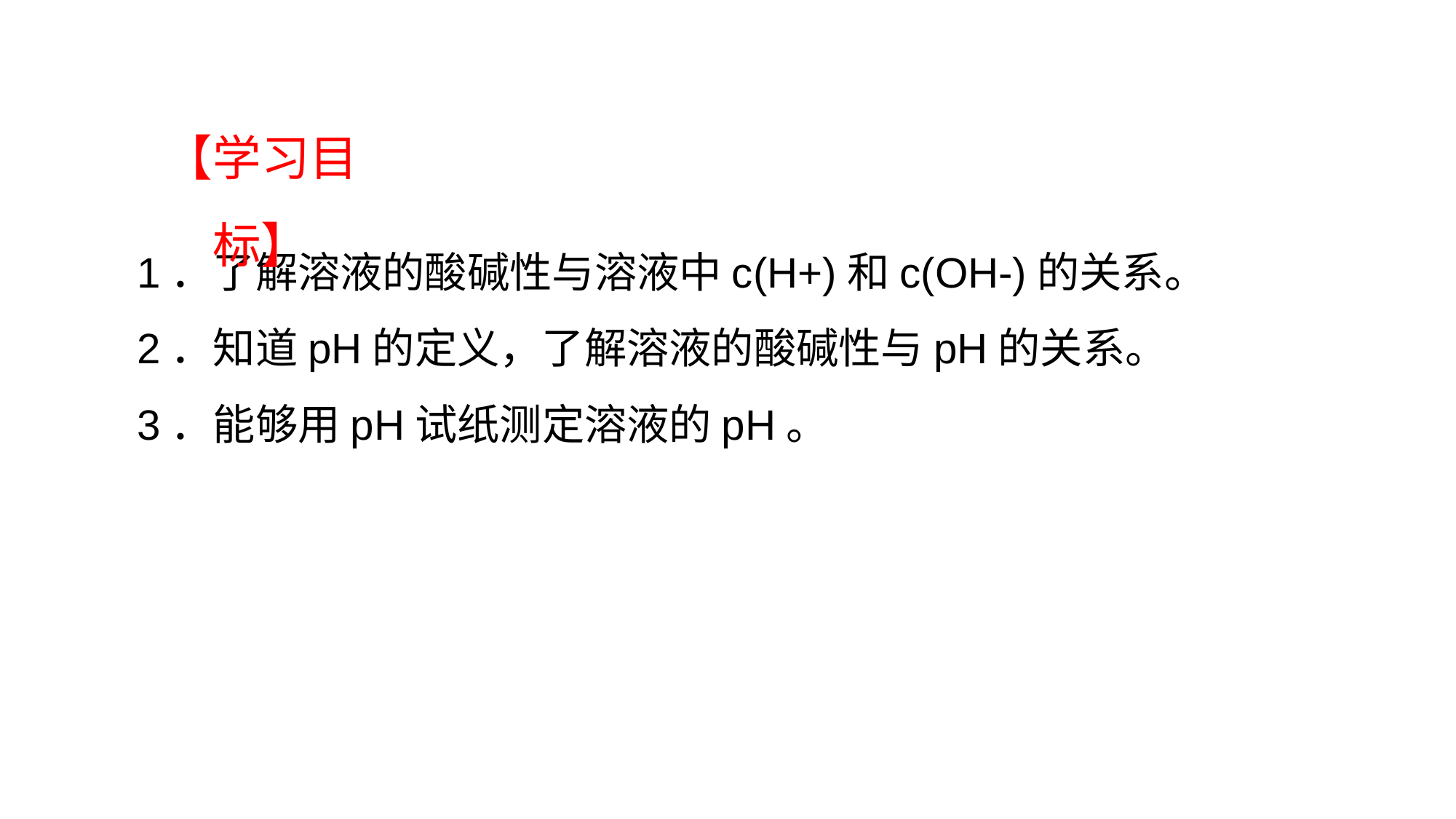

【学习目标】
1．了解溶液的酸碱性与溶液中c(H+)和c(OH-)的关系。
2．知道pH的定义，了解溶液的酸碱性与pH的关系。
3．能够用pH试纸测定溶液的pH。